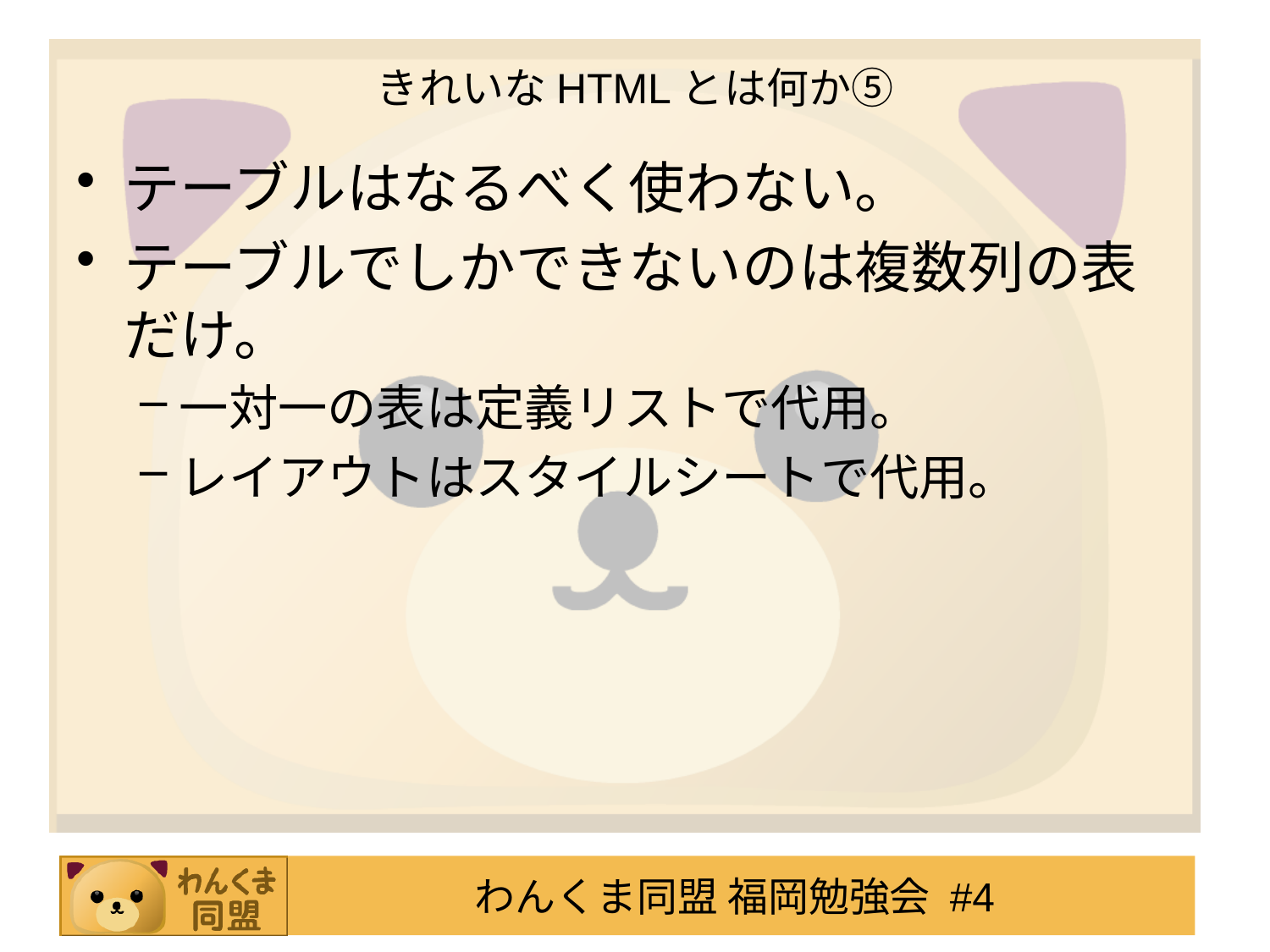

# きれいなHTMLとは何か⑤
テーブルはなるべく使わない。
テーブルでしかできないのは複数列の表だけ。
一対一の表は定義リストで代用。
レイアウトはスタイルシートで代用。